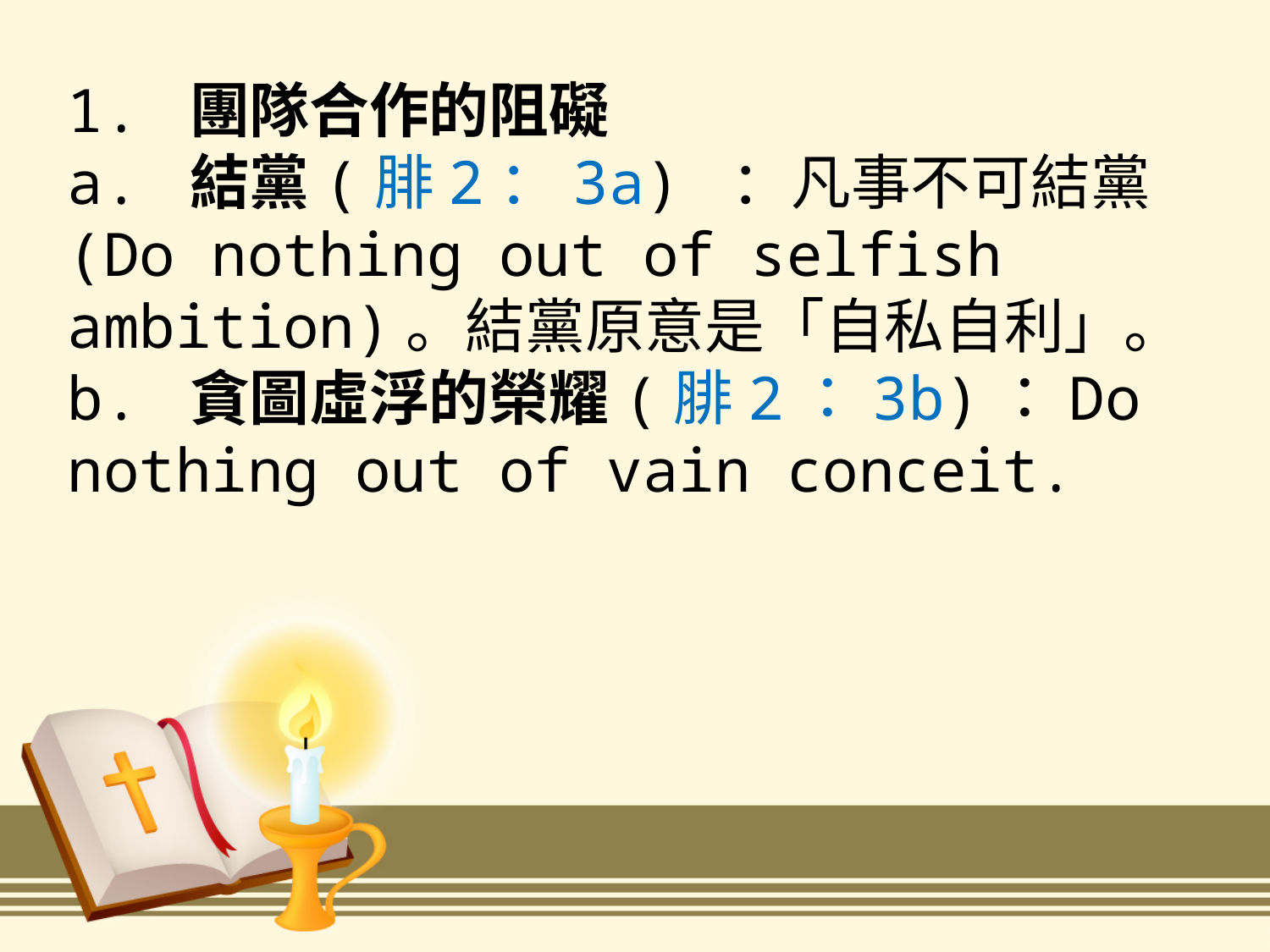

1. 團隊合作的阻礙
a. 結黨(腓2：3a) ：凡事不可結黨(Do nothing out of selfish ambition)。結黨原意是「自私自利」。
b. 貪圖虛浮的榮耀(腓2：3b)：Do nothing out of vain conceit.